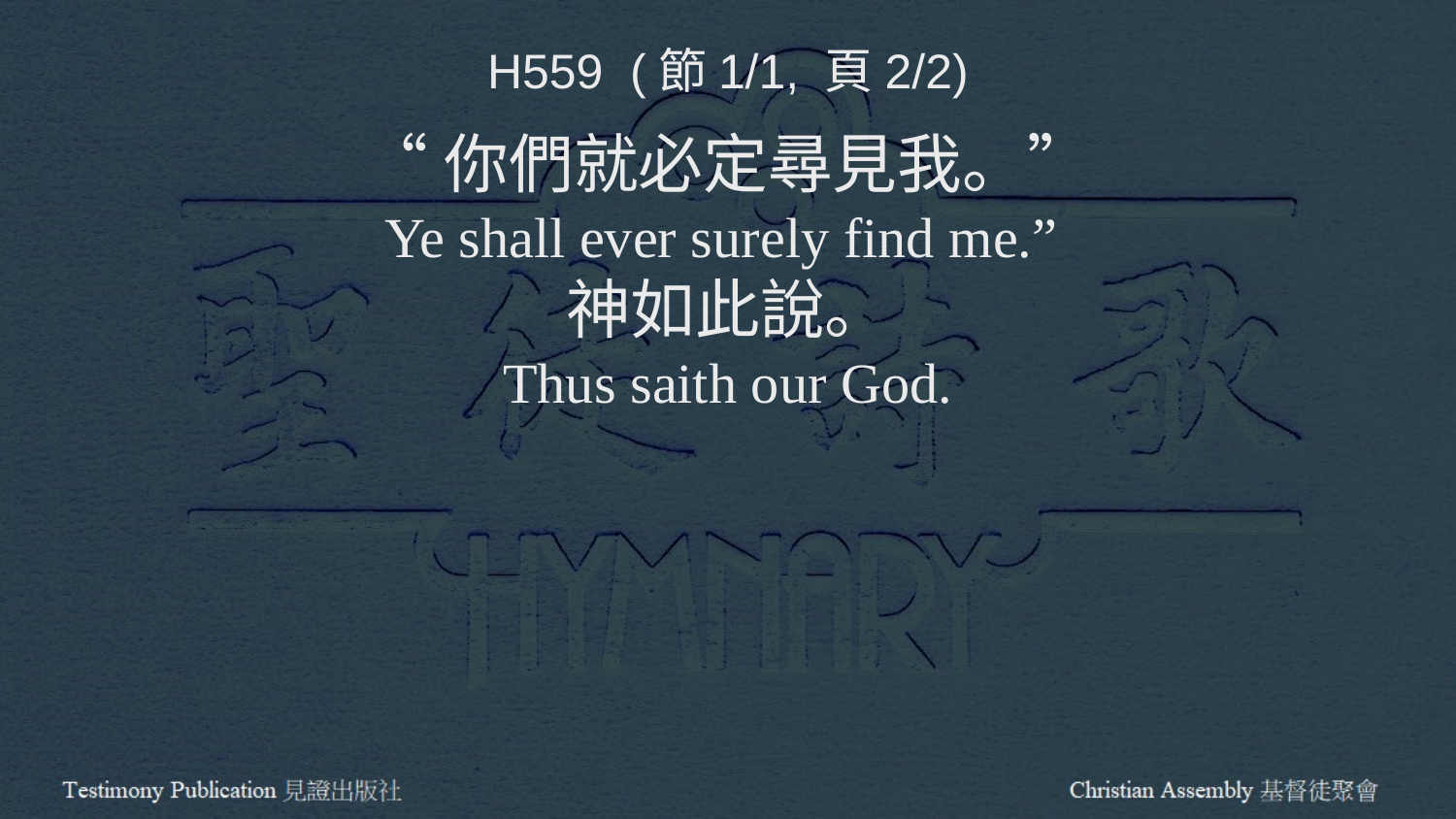

H559  (節1/1, 頁2/2)
“你們就必定尋見我。”
Ye shall ever surely find me.”
神如此說。
Thus saith our God.